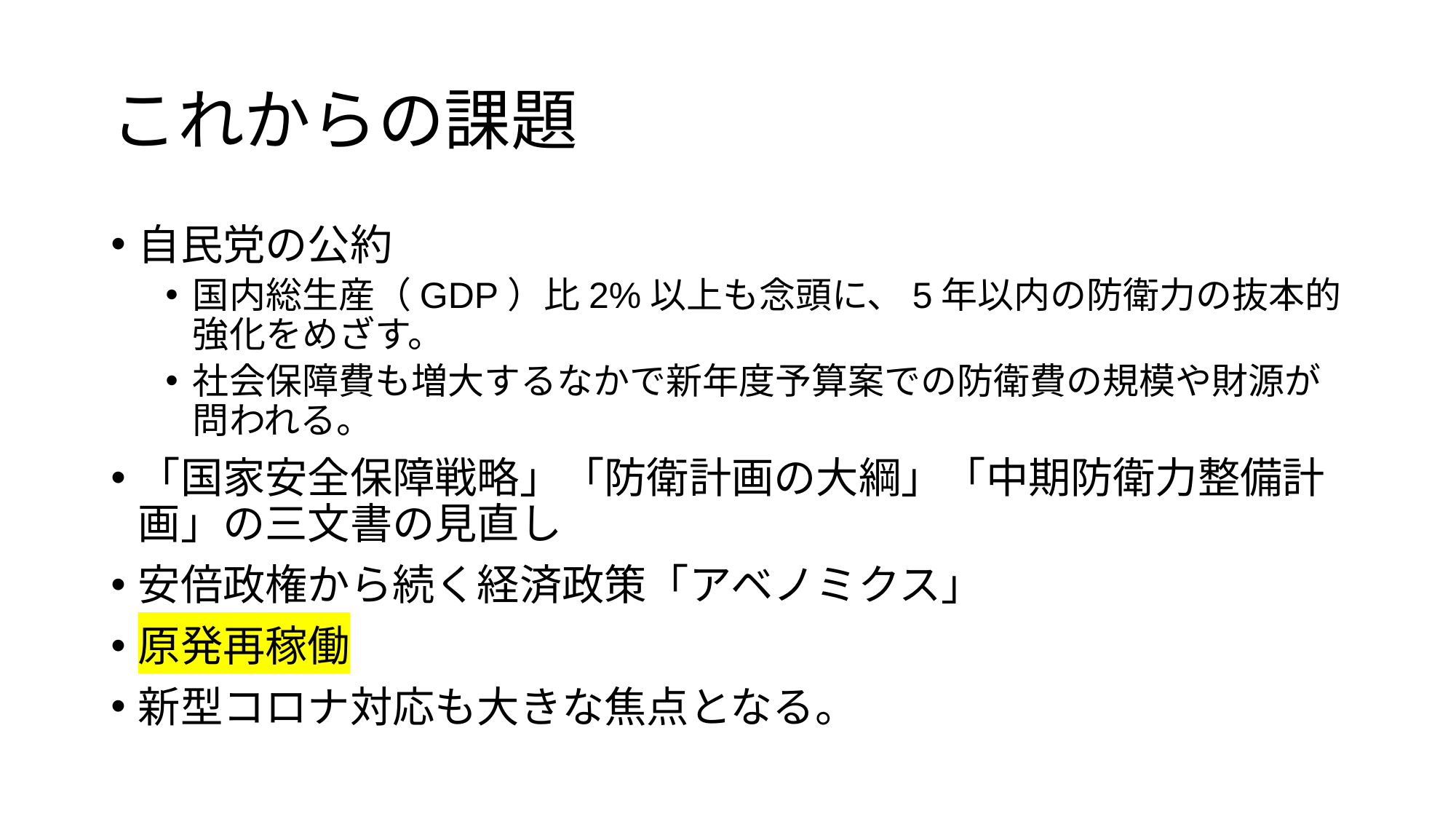

# これからの課題
自民党の公約
国内総生産（GDP）比2%以上も念頭に、5年以内の防衛力の抜本的強化をめざす。
社会保障費も増大するなかで新年度予算案での防衛費の規模や財源が問われる。
「国家安全保障戦略」「防衛計画の大綱」「中期防衛力整備計画」の三文書の見直し
安倍政権から続く経済政策「アベノミクス」
原発再稼働
新型コロナ対応も大きな焦点となる。